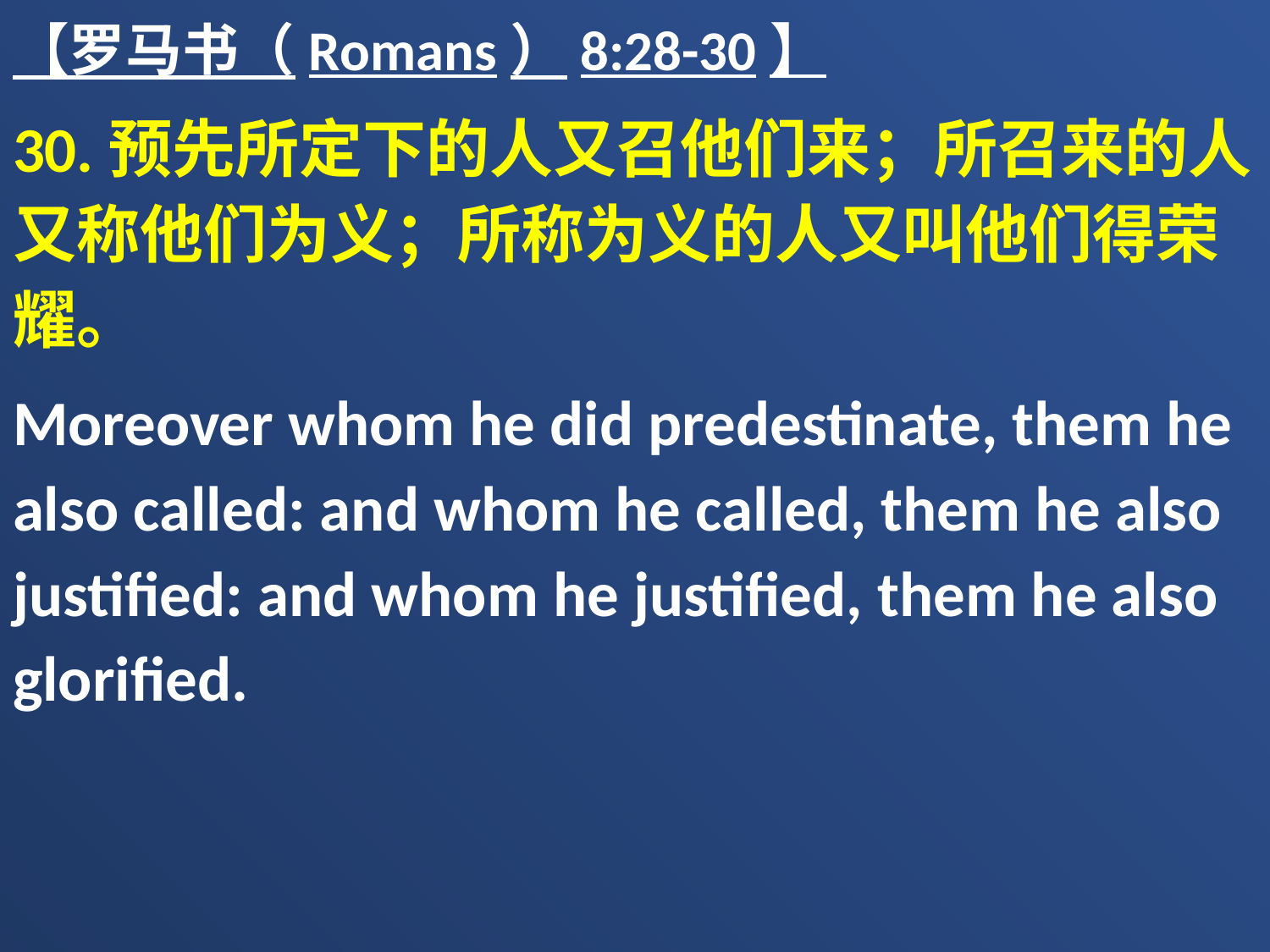

【罗马书（Romans）8:28-30】
30.预先所定下的人又召他们来；所召来的人又称他们为义；所称为义的人又叫他们得荣耀。
Moreover whom he did predestinate, them he also called: and whom he called, them he also justified: and whom he justified, them he also glorified.